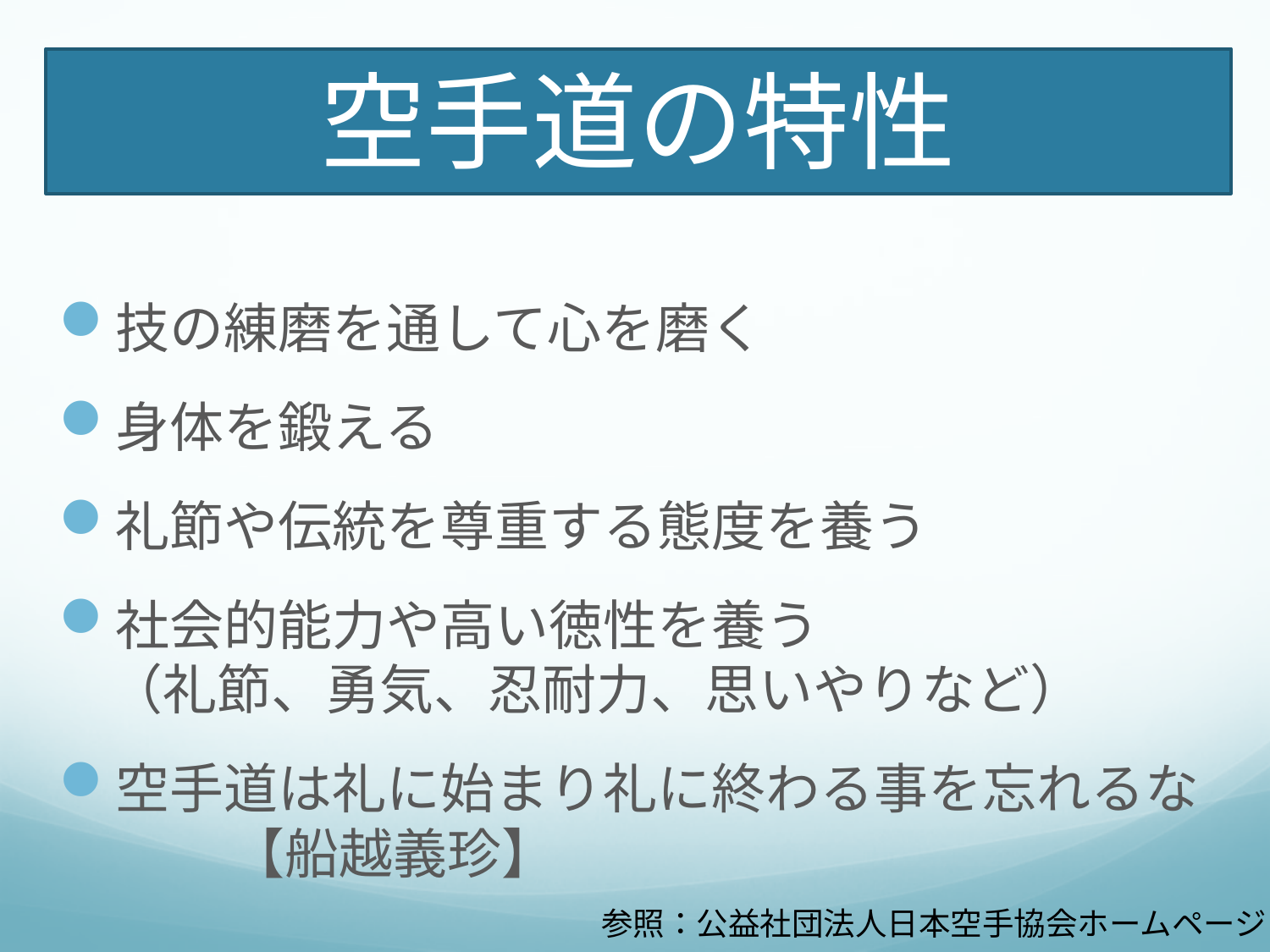

空手道の特性
技の練磨を通して心を磨く
身体を鍛える
礼節や伝統を尊重する態度を養う
社会的能力や高い徳性を養う
（礼節、勇気、忍耐力、思いやりなど）
空手道は礼に始まり礼に終わる事を忘れるな　							【船越義珍】

参照：公益社団法人日本空手協会ホームページ